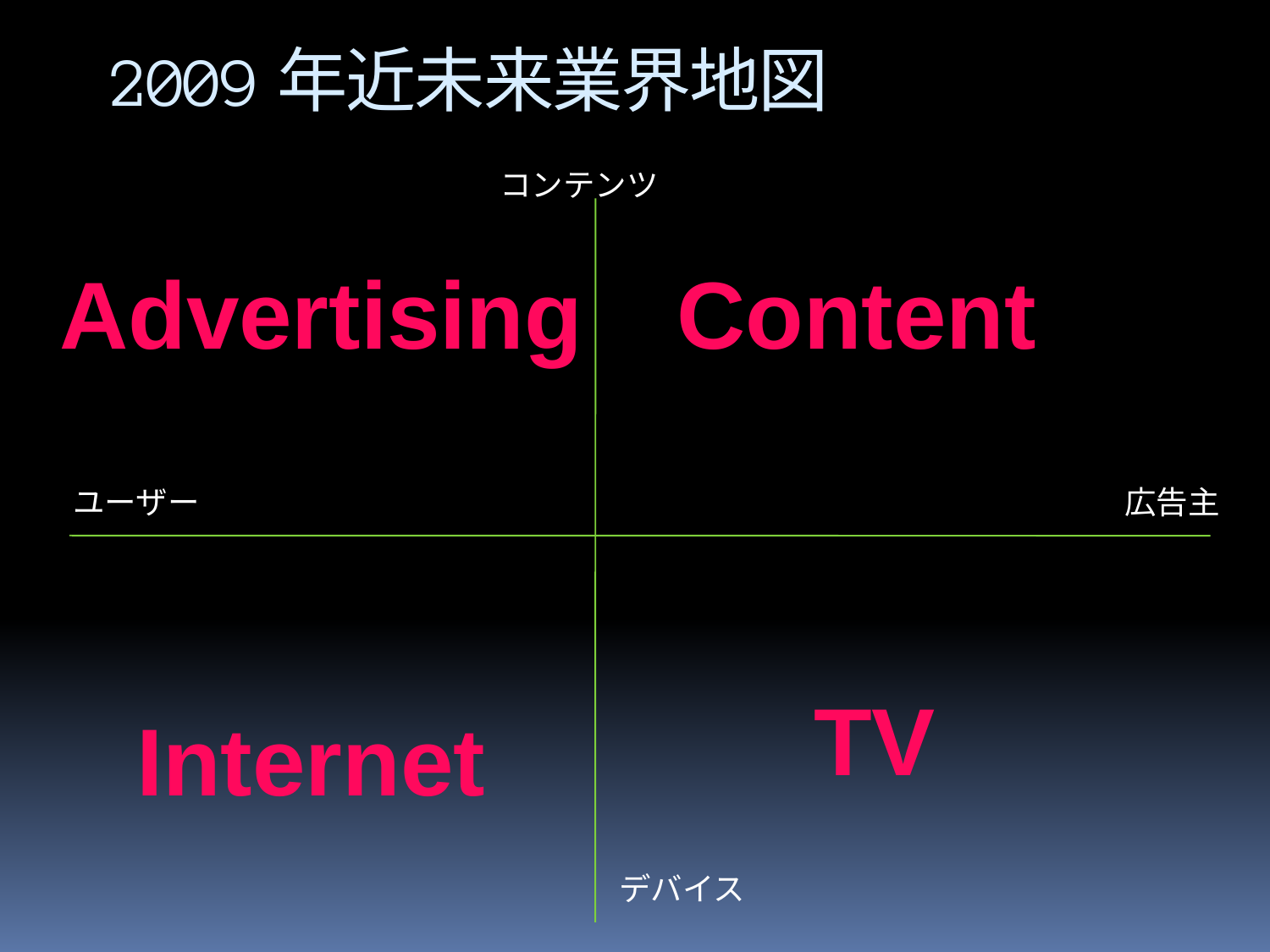

# 2009年近未来業界地図
コンテンツ
Advertising
Content
ユーザー
広告主
TV
Internet
デバイス